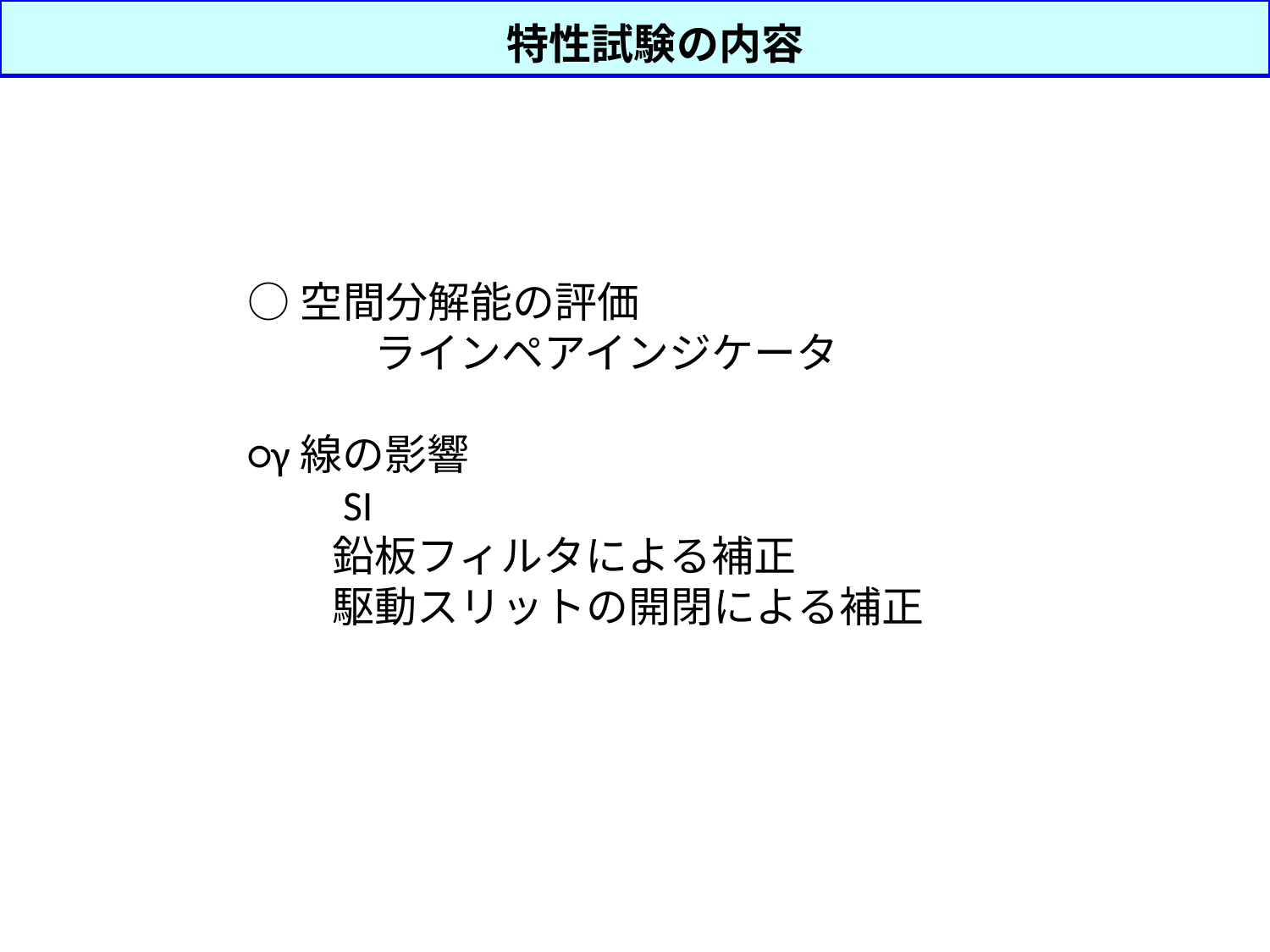

特性試験の内容
○空間分解能の評価
　　　ラインペアインジケータ

○γ線の影響
　　SI
　　鉛板フィルタによる補正
　　駆動スリットの開閉による補正